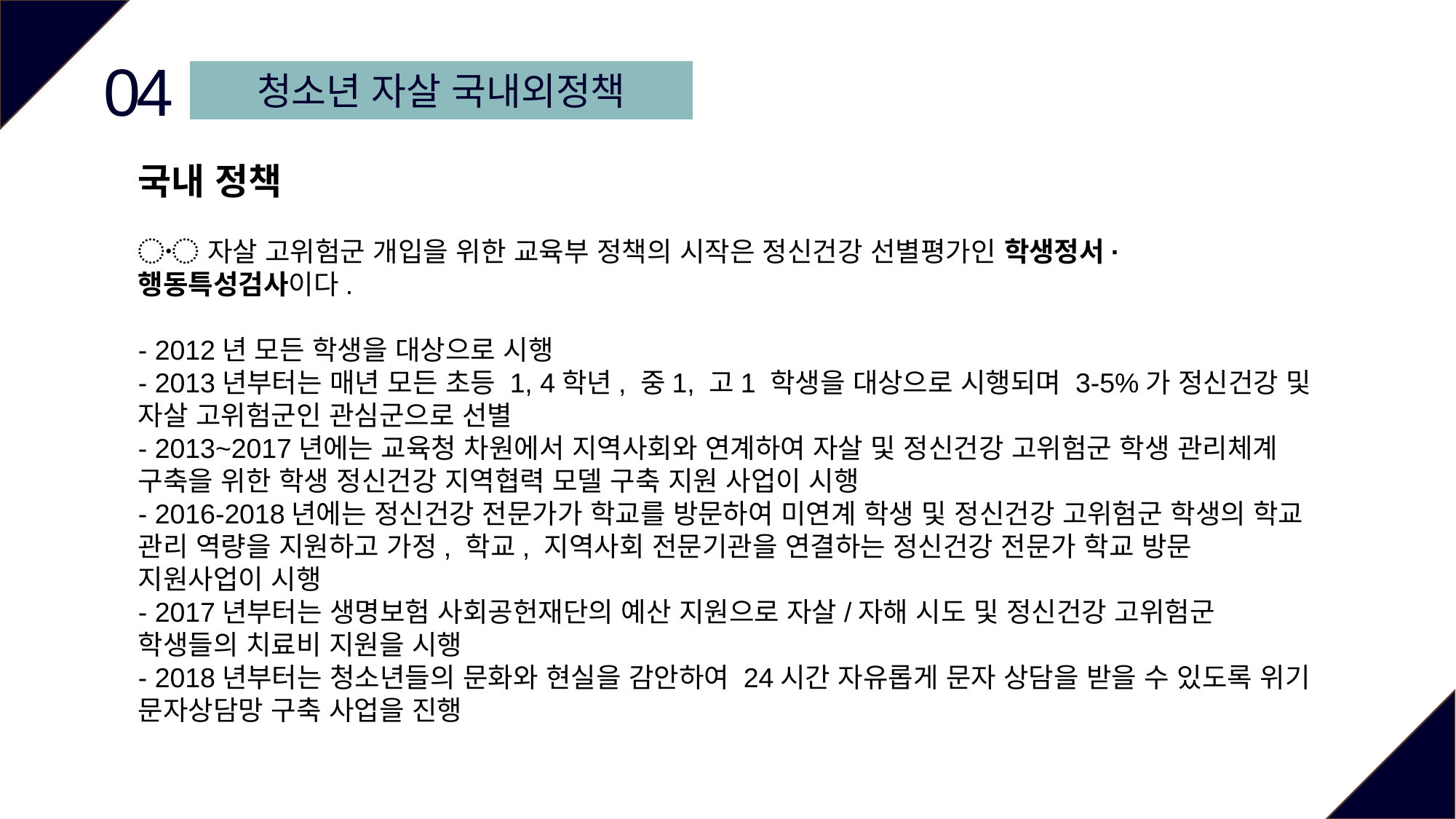

04
청소년 자살 국내외정책
국내 정책

〮 자살 고위험군 개입을 위한 교육부 정책의 시작은 정신건강 선별평가인 학생정서·행동특성검사이다.

- 2012년 모든 학생을 대상으로 시행
- 2013년부터는 매년 모든 초등 1, 4학년, 중1, 고1 학생을 대상으로 시행되며 3-5%가 정신건강 및 자살 고위험군인 관심군으로 선별
- 2013~2017년에는 교육청 차원에서 지역사회와 연계하여 자살 및 정신건강 고위험군 학생 관리체계 구축을 위한 학생 정신건강 지역협력 모델 구축 지원 사업이 시행
- 2016-2018년에는 정신건강 전문가가 학교를 방문하여 미연계 학생 및 정신건강 고위험군 학생의 학교 관리 역량을 지원하고 가정, 학교, 지역사회 전문기관을 연결하는 정신건강 전문가 학교 방문 지원사업이 시행
- 2017년부터는 생명보험 사회공헌재단의 예산 지원으로 자살/자해 시도 및 정신건강 고위험군 학생들의 치료비 지원을 시행
- 2018년부터는 청소년들의 문화와 현실을 감안하여 24시간 자유롭게 문자 상담을 받을 수 있도록 위기 문자상담망 구축 사업을 진행